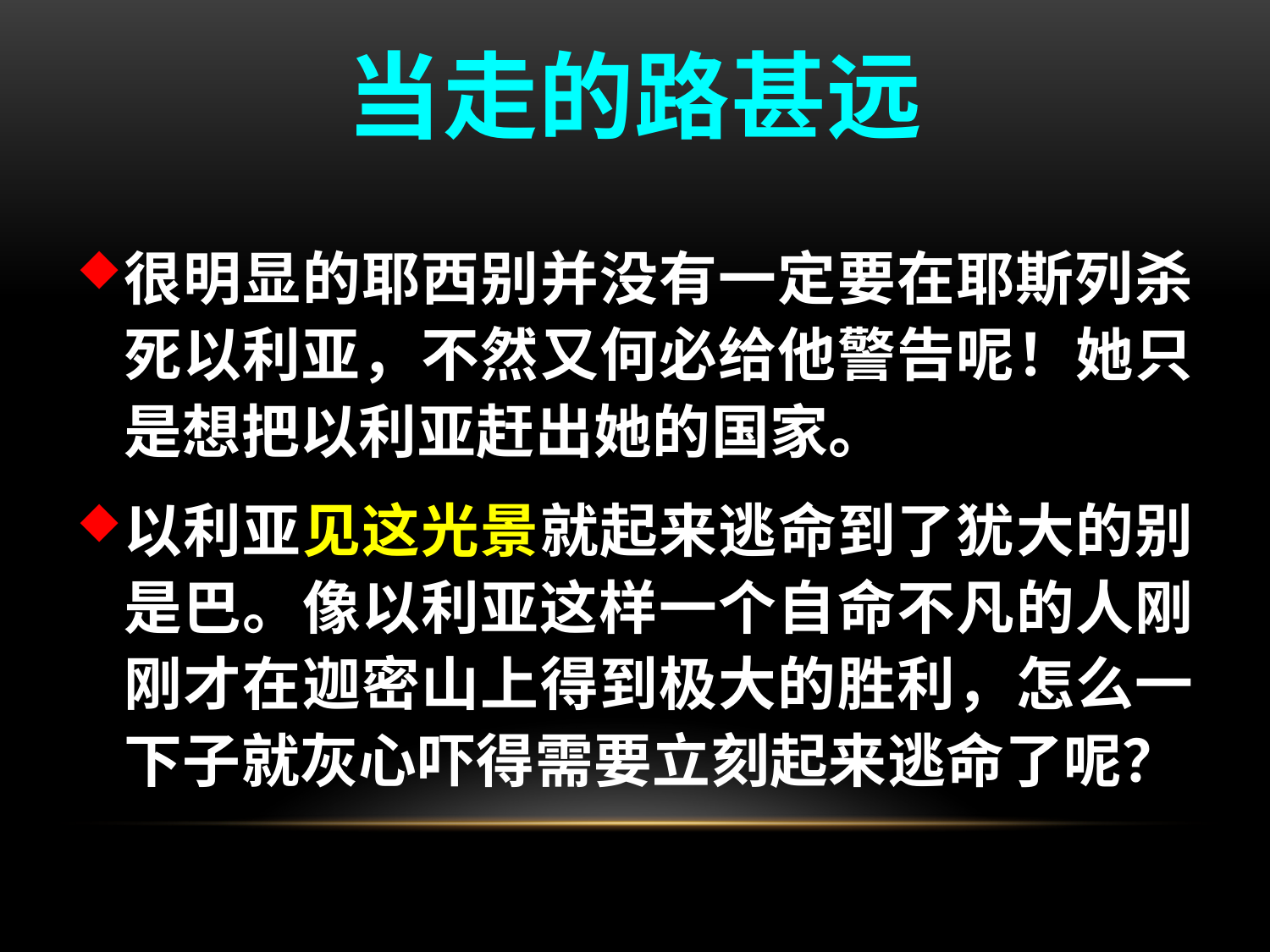

# 当走的路甚远
很明显的耶西别并没有一定要在耶斯列杀死以利亚，不然又何必给他警告呢！她只是想把以利亚赶出她的国家。
以利亚见这光景就起来逃命到了犹大的别是巴。像以利亚这样一个自命不凡的人刚刚才在迦密山上得到极大的胜利，怎么一下子就灰心吓得需要立刻起来逃命了呢？